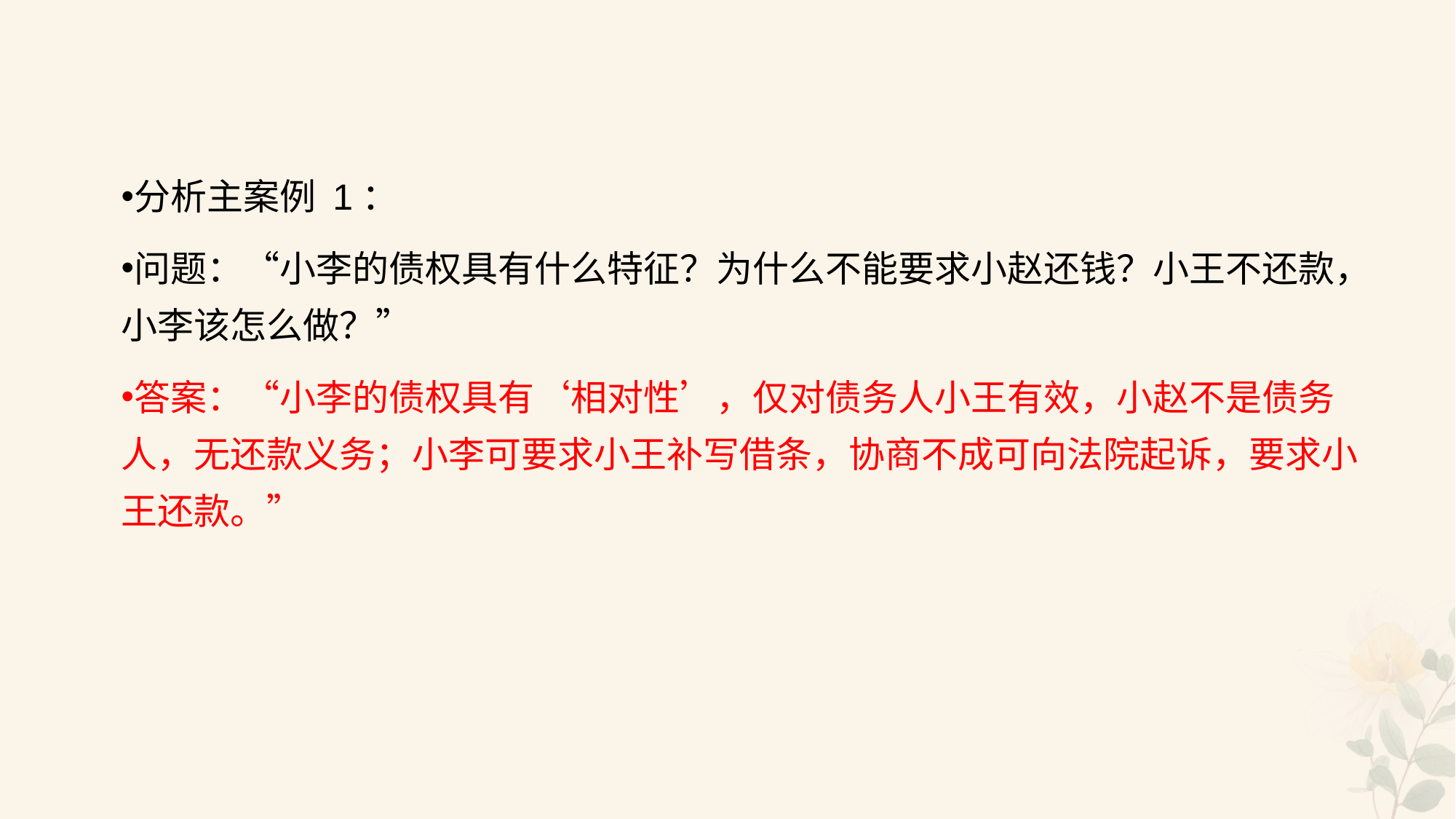

#
分析主案例 1：
问题：“小李的债权具有什么特征？为什么不能要求小赵还钱？小王不还款，小李该怎么做？”
答案：“小李的债权具有‘相对性’，仅对债务人小王有效，小赵不是债务人，无还款义务；小李可要求小王补写借条，协商不成可向法院起诉，要求小王还款。”